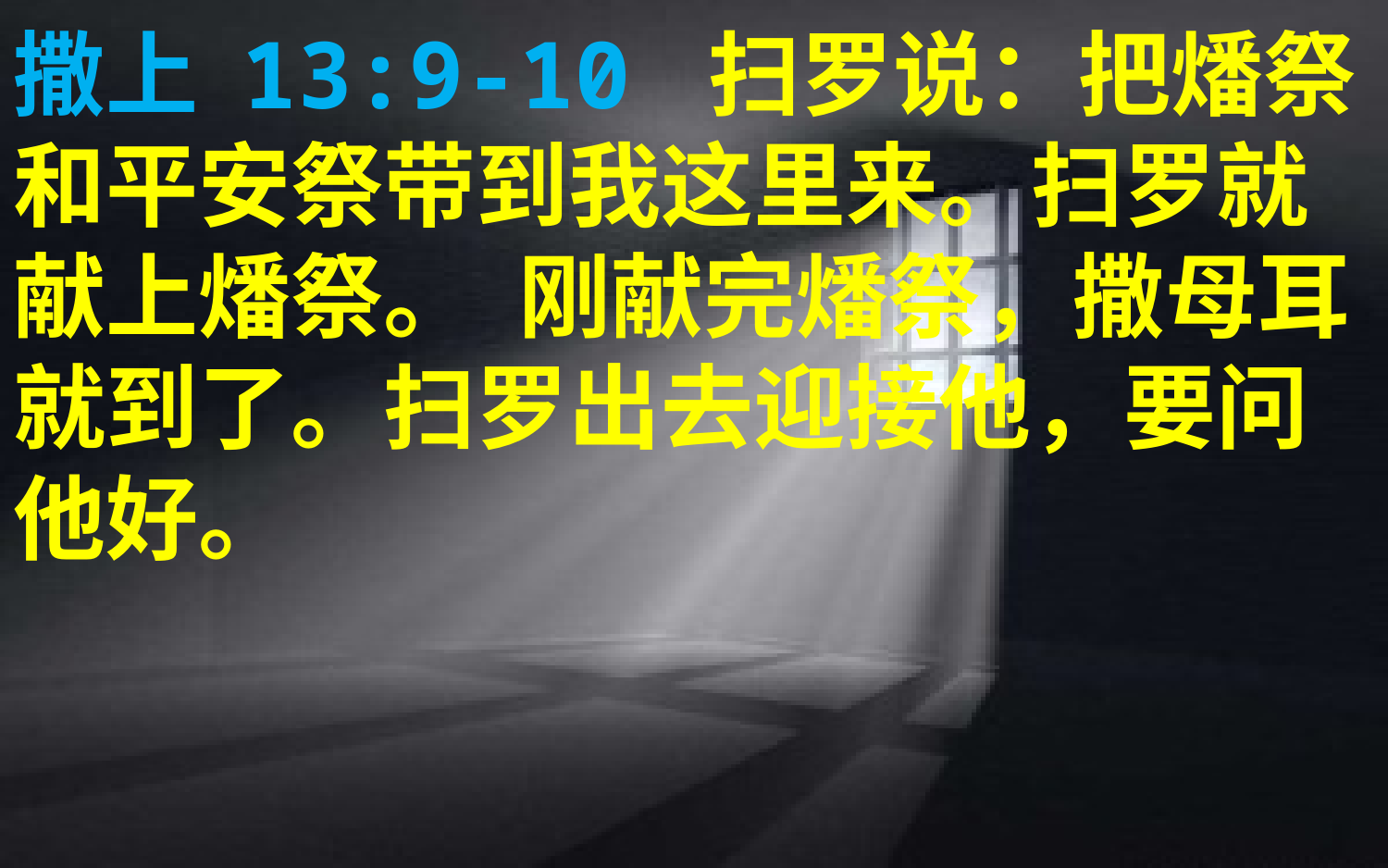

撒上 13:9-10 扫罗说：把燔祭和平安祭带到我这里来。扫罗就献上燔祭。  刚献完燔祭，撒母耳就到了。扫罗出去迎接他，要问他好。